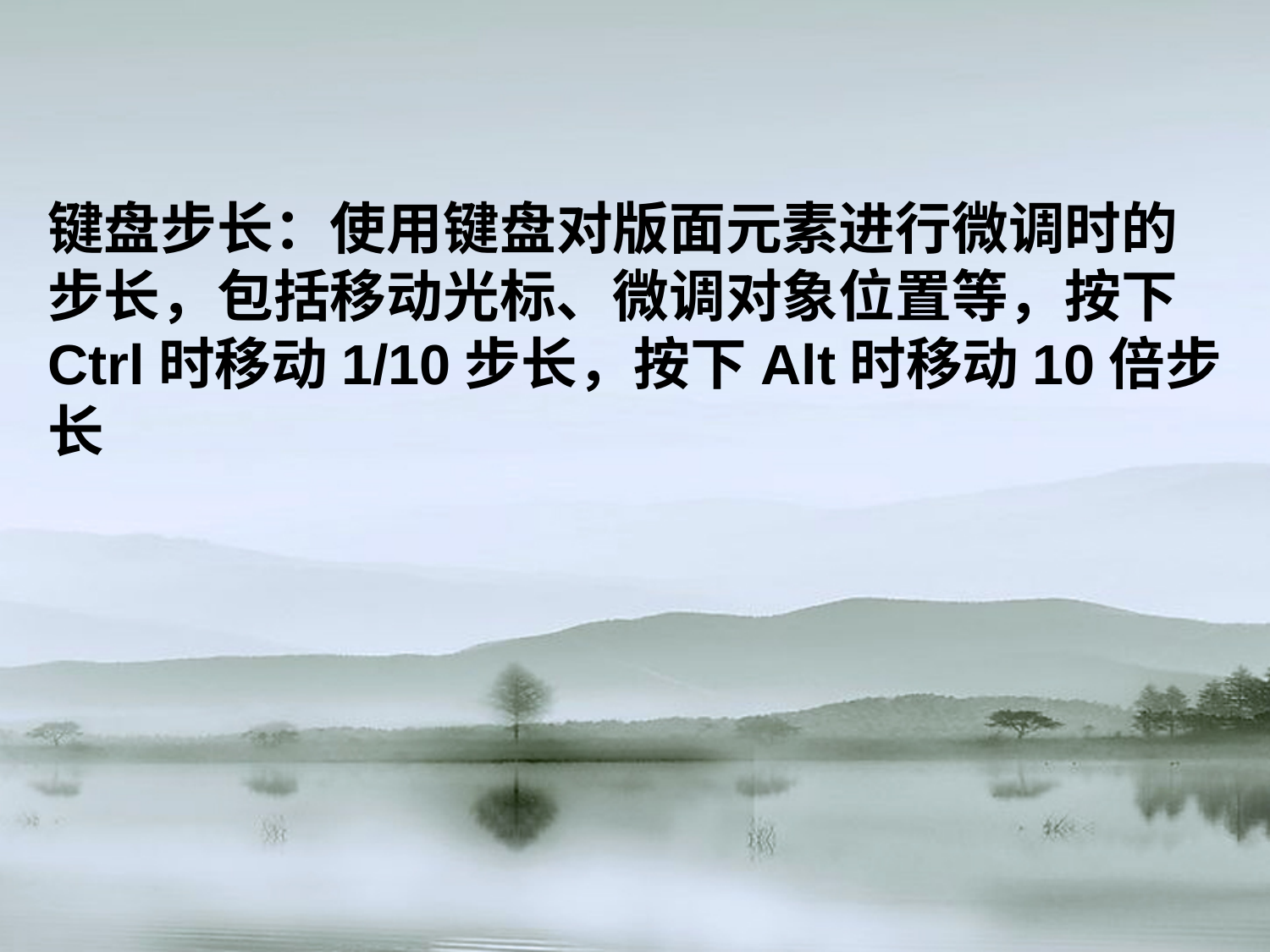

#
键盘步长：使用键盘对版面元素进行微调时的步长，包括移动光标、微调对象位置等，按下Ctrl时移动1/10步长，按下Alt时移动10倍步长